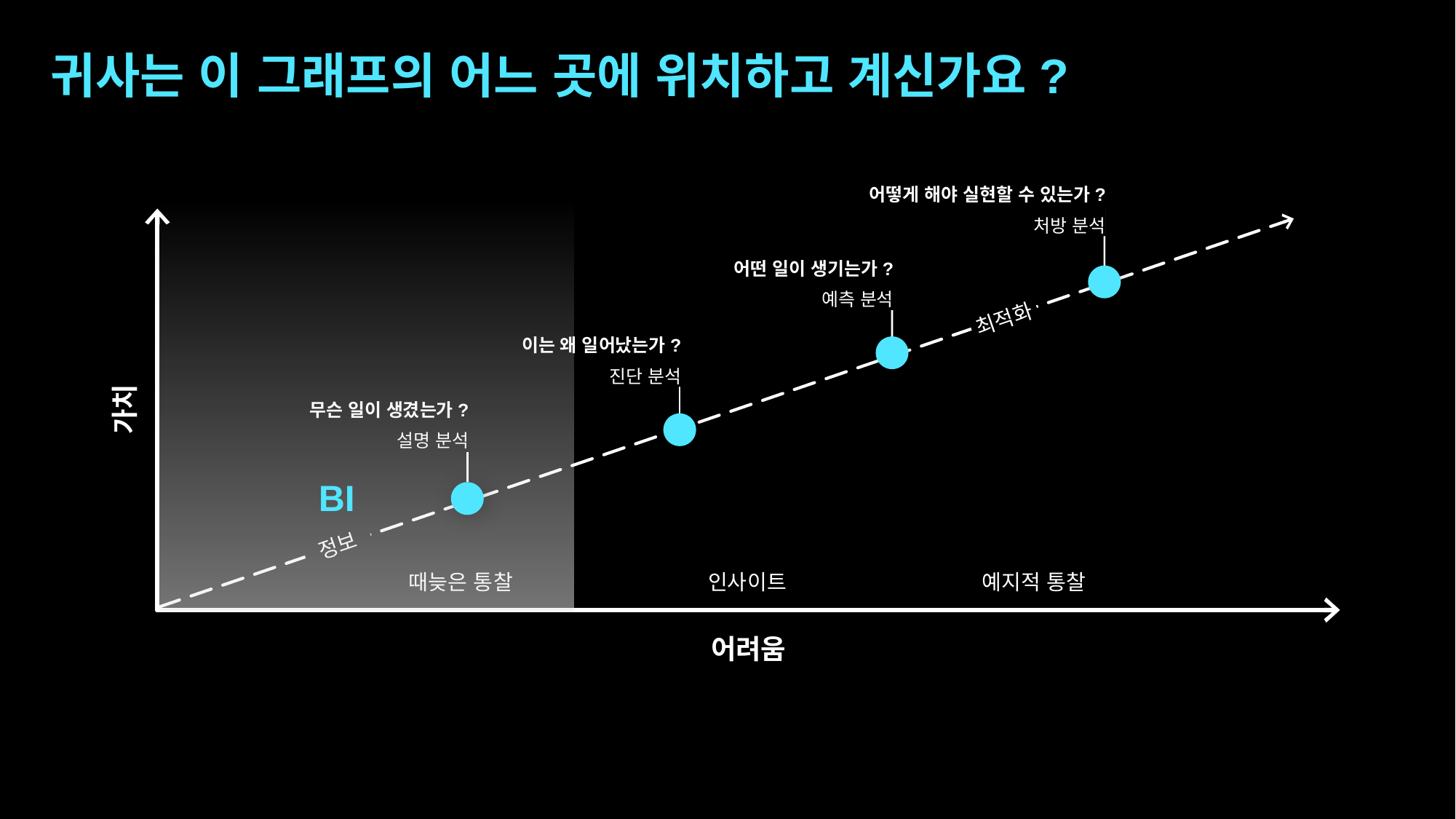

# 귀사는 이 그래프의 어느 곳에 위치하고 계신가요?

어떻게 해야 실현할 수 있는가?
처방 분석

최적화
가치
정보
어려움
어떤 일이 생기는가?
예측 분석

이는 왜 일어났는가?
진단 분석

무슨 일이 생겼는가?
설명 분석

BI

| 때늦은 통찰 | 인사이트 | 예지적 통찰 |
| --- | --- | --- |